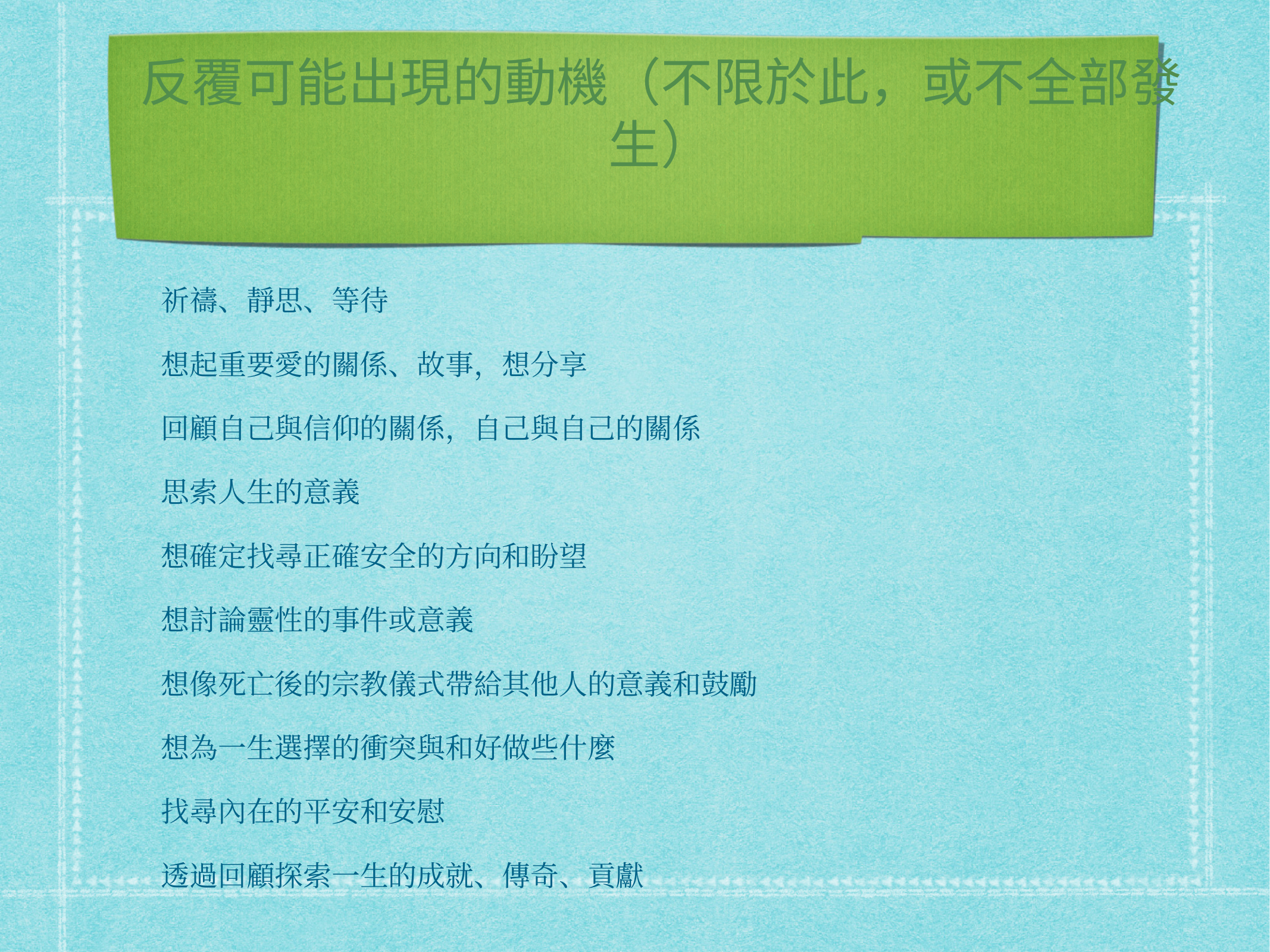

# 反覆可能出現的動機（不限於此，或不全部發生）
祈禱、靜思、等待
想起重要愛的關係、故事，想分享
回顧自己與信仰的關係，自己與自己的關係
思索人生的意義
想確定找尋正確安全的方向和盼望
想討論靈性的事件或意義
想像死亡後的宗教儀式帶給其他人的意義和鼓勵
想為一生選擇的衝突與和好做些什麼
找尋內在的平安和安慰
透過回顧探索一生的成就、傳奇、貢獻